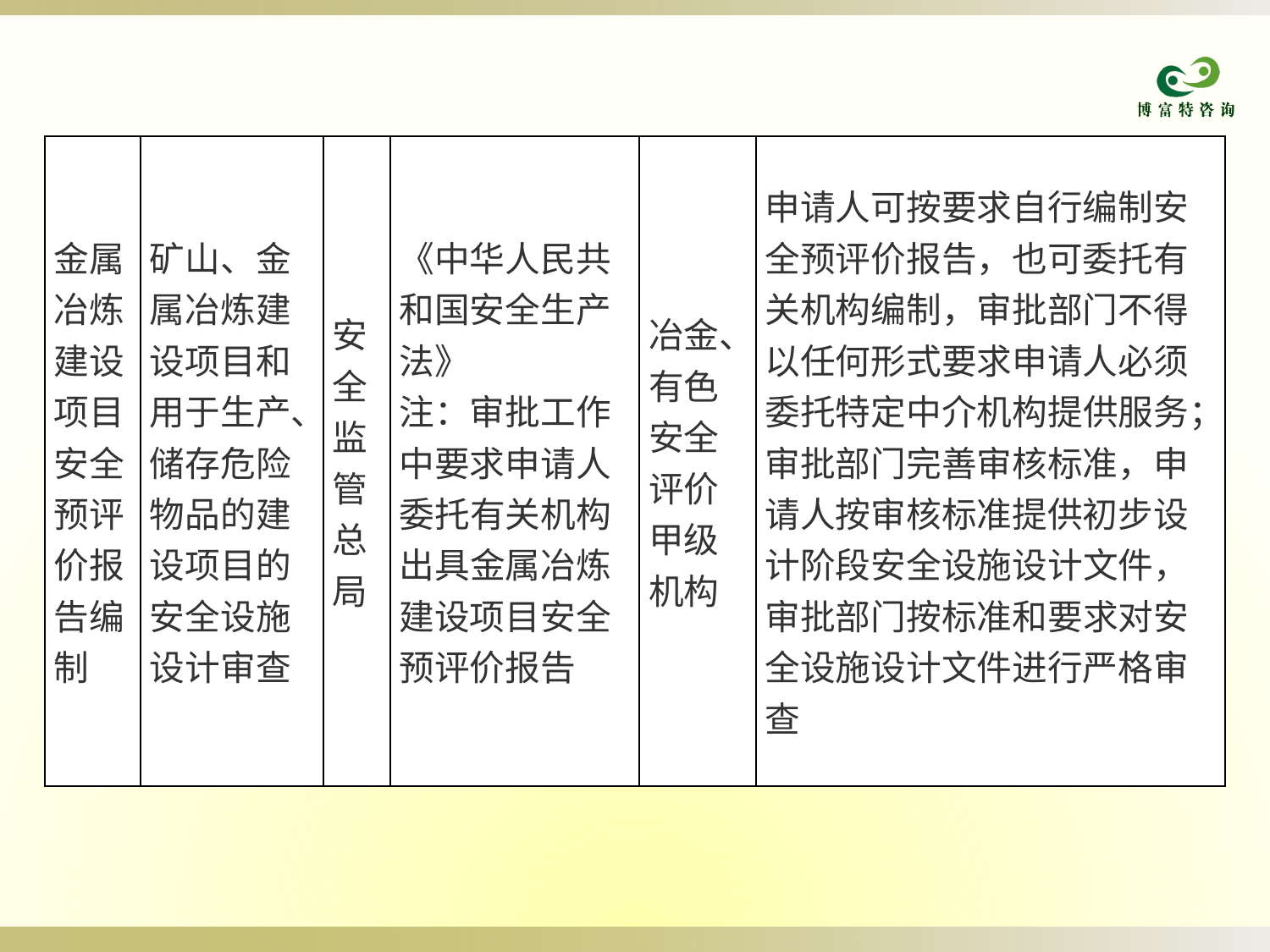

| 金属冶炼建设项目安全预评价报告编制 | 矿山、金属冶炼建设项目和用于生产、储存危险物品的建设项目的安全设施设计审查 | 安全监管总局 | 《中华人民共和国安全生产法》 注：审批工作中要求申请人委托有关机构出具金属冶炼建设项目安全预评价报告 | 冶金、有色安全评价甲级机构 | 申请人可按要求自行编制安全预评价报告，也可委托有关机构编制，审批部门不得以任何形式要求申请人必须委托特定中介机构提供服务；审批部门完善审核标准，申请人按审核标准提供初步设计阶段安全设施设计文件，审批部门按标准和要求对安全设施设计文件进行严格审查 |
| --- | --- | --- | --- | --- | --- |